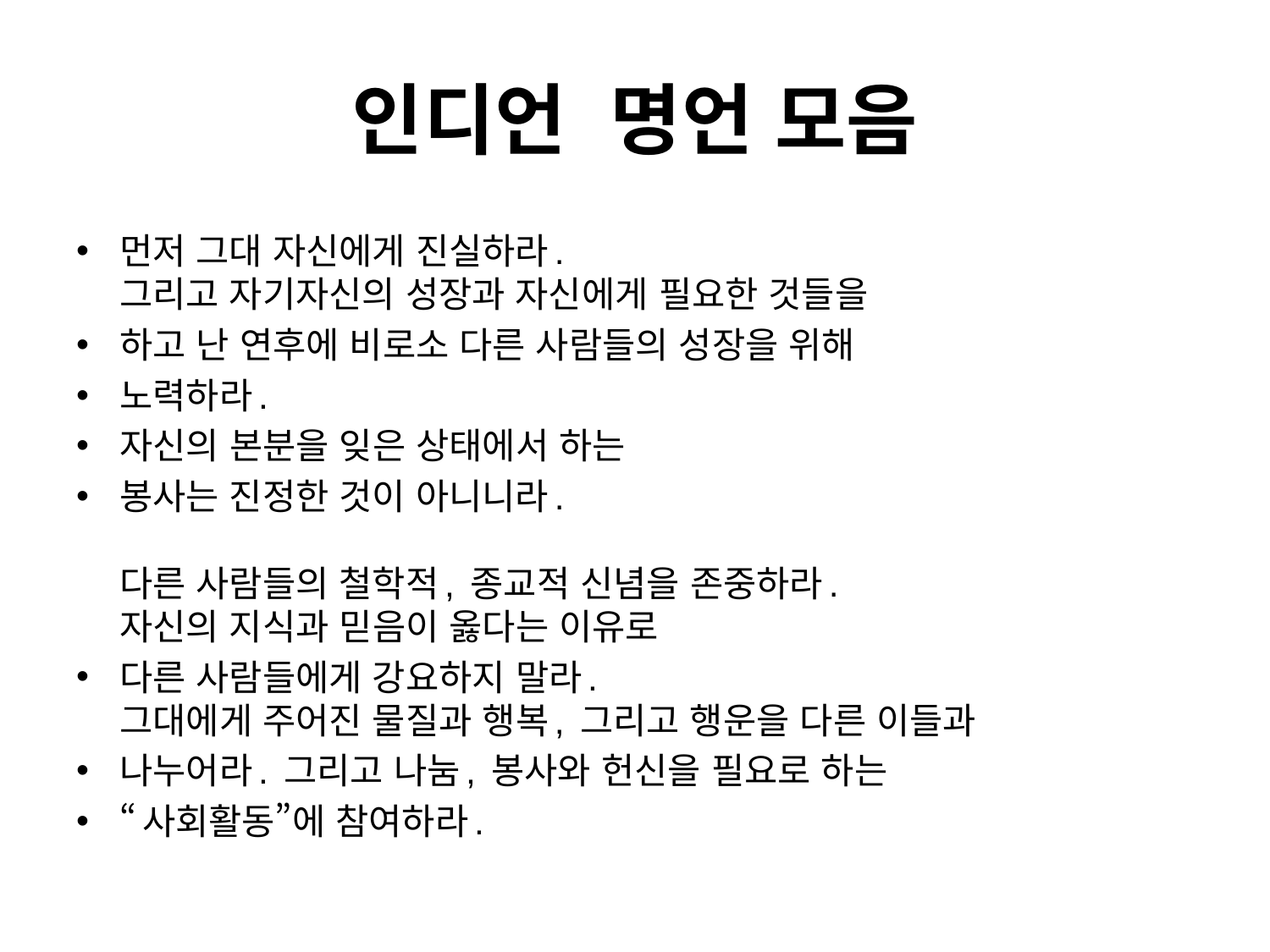

# 인디언  명언 모음
먼저 그대 자신에게 진실하라.
그리고 자기자신의 성장과 자신에게 필요한 것들을
하고 난 연후에 비로소 다른 사람들의 성장을 위해
노력하라.
자신의 본분을 잊은 상태에서 하는
봉사는 진정한 것이 아니니라.
다른 사람들의 철학적, 종교적 신념을 존중하라.
자신의 지식과 믿음이 옳다는 이유로
다른 사람들에게 강요하지 말라.
그대에게 주어진 물질과 행복, 그리고 행운을 다른 이들과
나누어라. 그리고 나눔, 봉사와 헌신을 필요로 하는
“사회활동”에 참여하라.